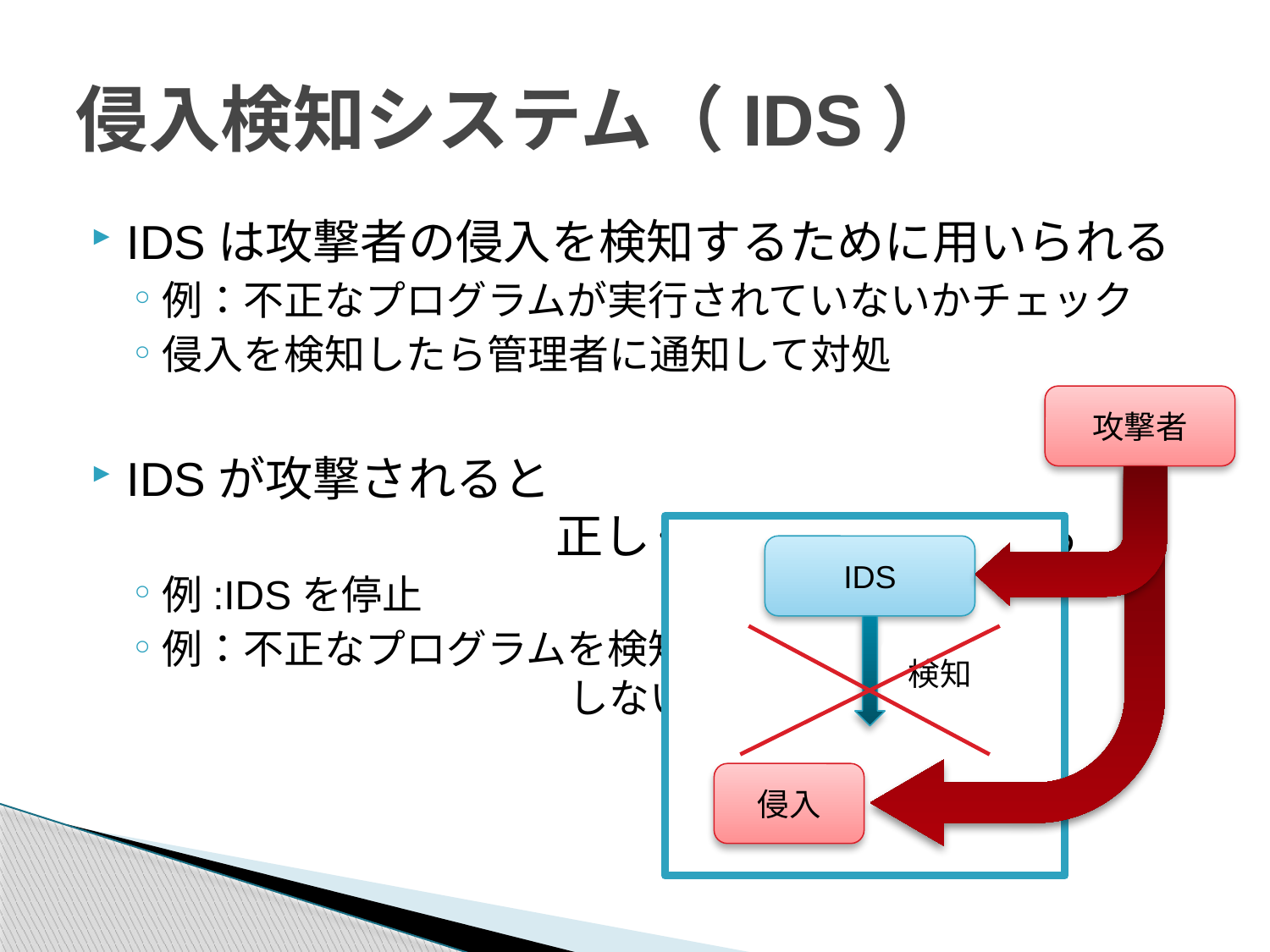

# 侵入検知システム（IDS）
IDSは攻撃者の侵入を検知するために用いられる
例：不正なプログラムが実行されていないかチェック
侵入を検知したら管理者に通知して対処

IDSが攻撃されると　　　　　　　　　　　　　　　　　　　　　　　正しく検知できなくなる
例:IDSを停止
例：不正なプログラムを検知　　　　　　　　　　　　　　　　　　　　　　　しないようにIDSを改ざん

攻撃者

IDS

検知
侵入